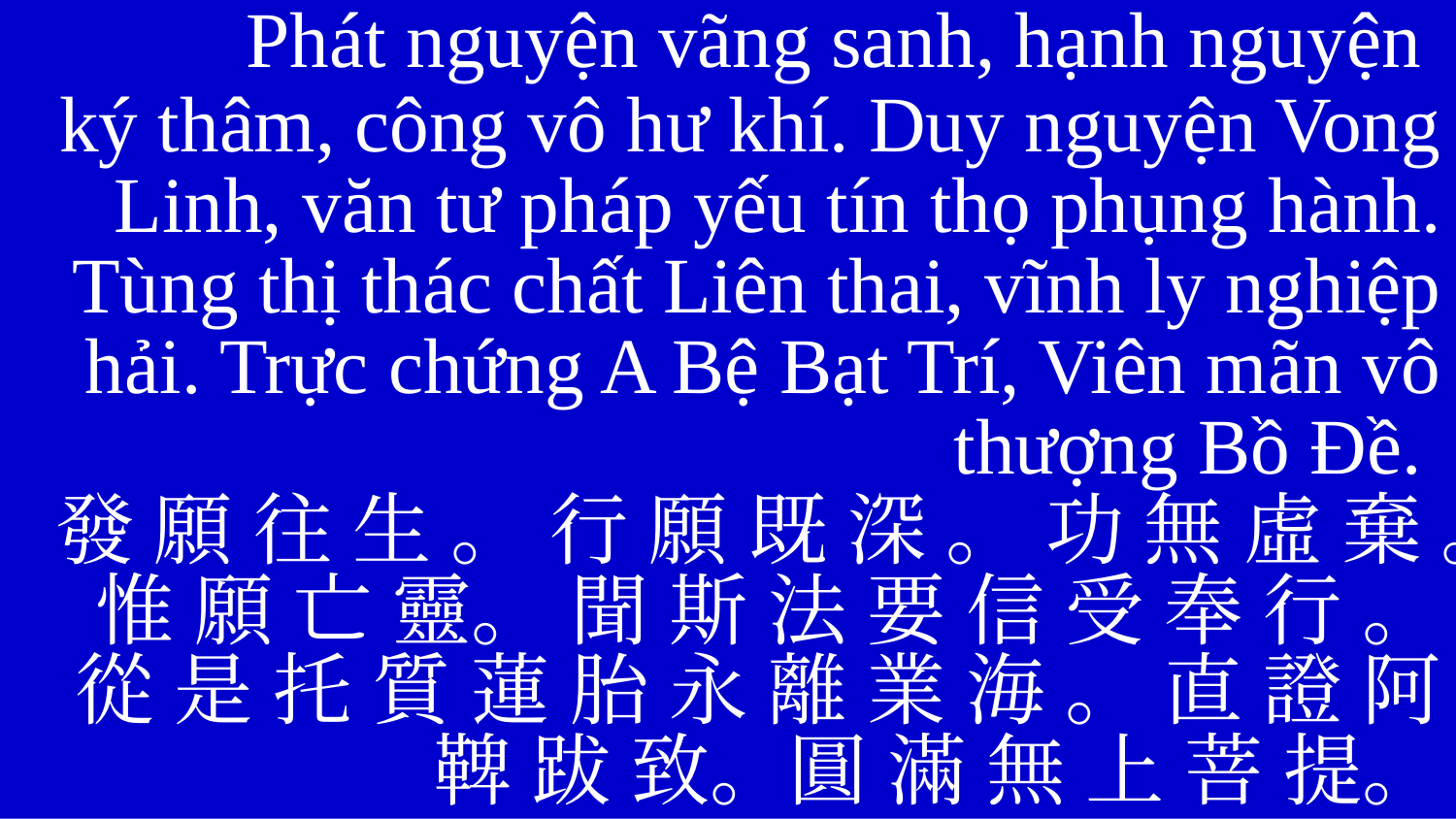

Phát nguyện vãng sanh, hạnh nguyện
ký thâm, công vô hư khí. Duy nguyện Vong Linh, văn tư pháp yếu tín thọ phụng hành. Tùng thị thác chất Liên thai, vĩnh ly nghiệp hải. Trực chứng A Bệ Bạt Trí, Viên mãn vô thượng Bồ Đề.
發 願 往 生 。 行 願 既 深 。 功 無 虛 棄 。 惟 願 亡 靈。 聞 斯 法 要 信 受 奉 行 。 從 是 托 質 蓮 胎 永 離 業 海 。 直 證 阿 鞞 跋 致。圓 滿 無 上 菩 提。